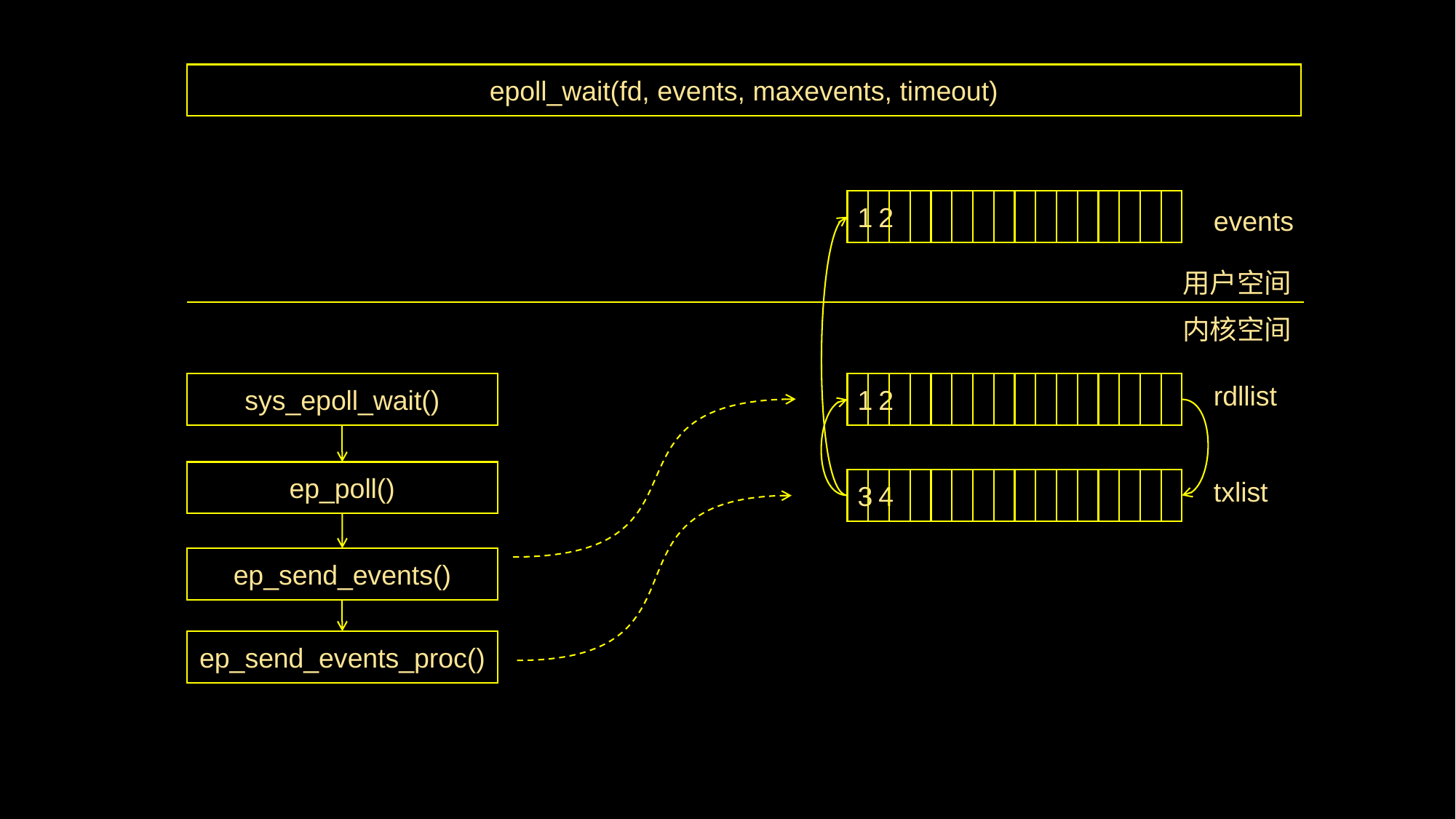

epoll_wait(fd, events, maxevents, timeout)
1
2

events
用户空间
内核空间
sys_epoll_wait()
1
2

rdllist
ep_poll()
3
4

txlist
ep_send_events()
ep_send_events_proc()